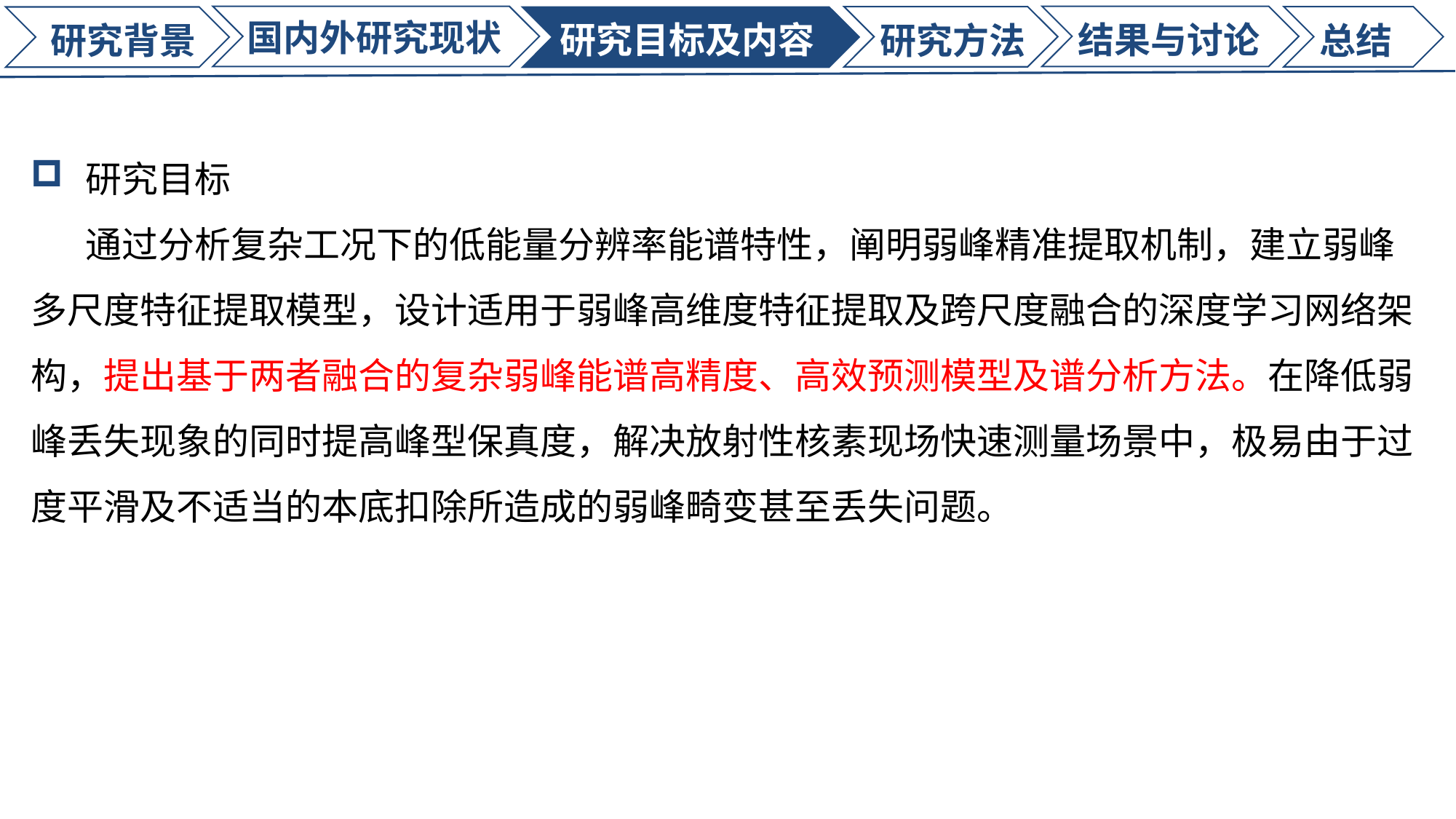

国内外研究现状
研究目标及内容
结果与讨论
研究背景
研究方法
总结
研究目标
通过分析复杂工况下的低能量分辨率能谱特性，阐明弱峰精准提取机制，建立弱峰多尺度特征提取模型，设计适用于弱峰高维度特征提取及跨尺度融合的深度学习网络架构，提出基于两者融合的复杂弱峰能谱高精度、高效预测模型及谱分析方法。在降低弱峰丢失现象的同时提高峰型保真度，解决放射性核素现场快速测量场景中，极易由于过度平滑及不适当的本底扣除所造成的弱峰畸变甚至丢失问题。